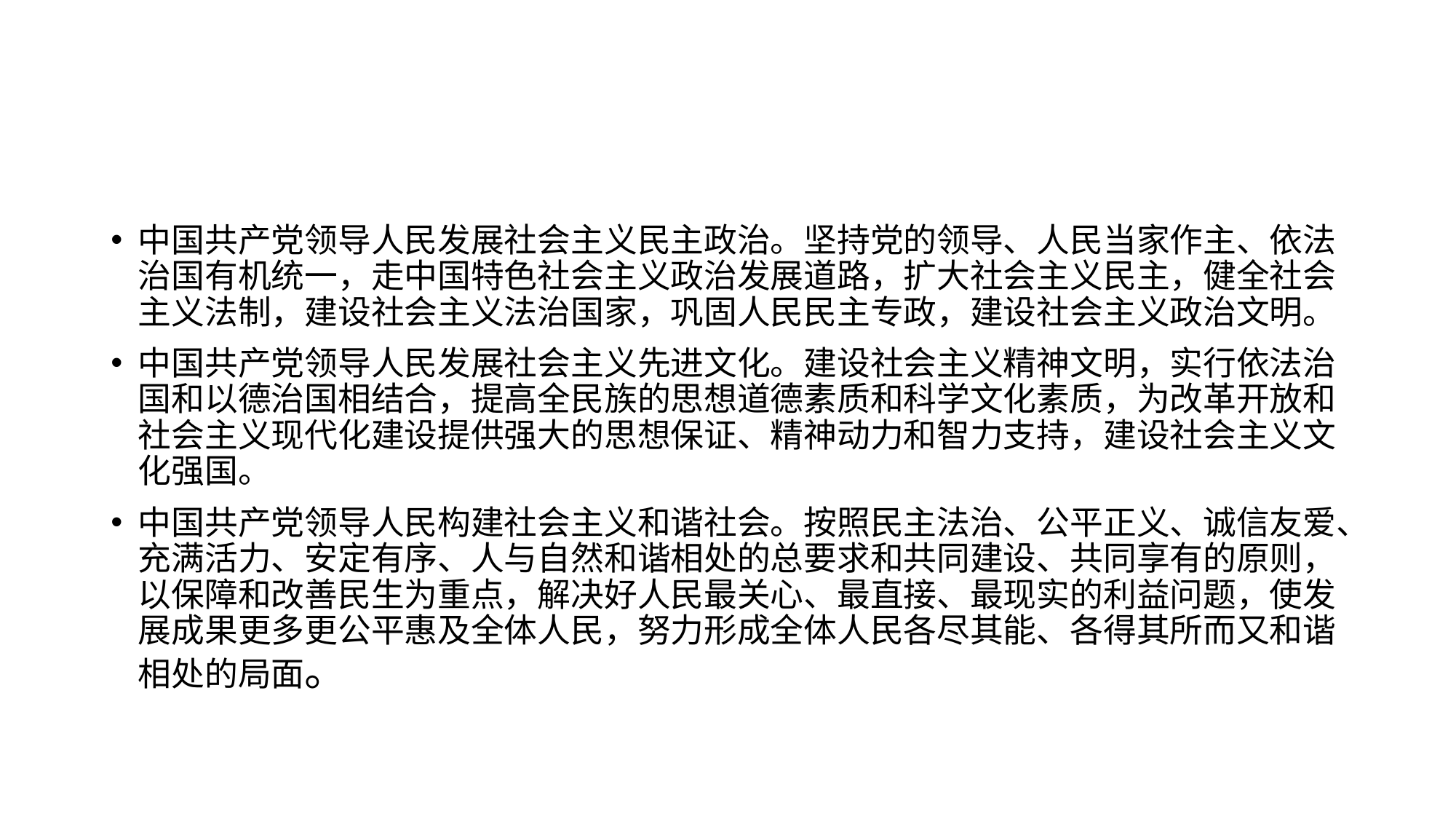

#
中国共产党领导人民发展社会主义民主政治。坚持党的领导、人民当家作主、依法治国有机统一，走中国特色社会主义政治发展道路，扩大社会主义民主，健全社会主义法制，建设社会主义法治国家，巩固人民民主专政，建设社会主义政治文明。
中国共产党领导人民发展社会主义先进文化。建设社会主义精神文明，实行依法治国和以德治国相结合，提高全民族的思想道德素质和科学文化素质，为改革开放和社会主义现代化建设提供强大的思想保证、精神动力和智力支持，建设社会主义文化强国。
中国共产党领导人民构建社会主义和谐社会。按照民主法治、公平正义、诚信友爱、充满活力、安定有序、人与自然和谐相处的总要求和共同建设、共同享有的原则，以保障和改善民生为重点，解决好人民最关心、最直接、最现实的利益问题，使发展成果更多更公平惠及全体人民，努力形成全体人民各尽其能、各得其所而又和谐相处的局面。